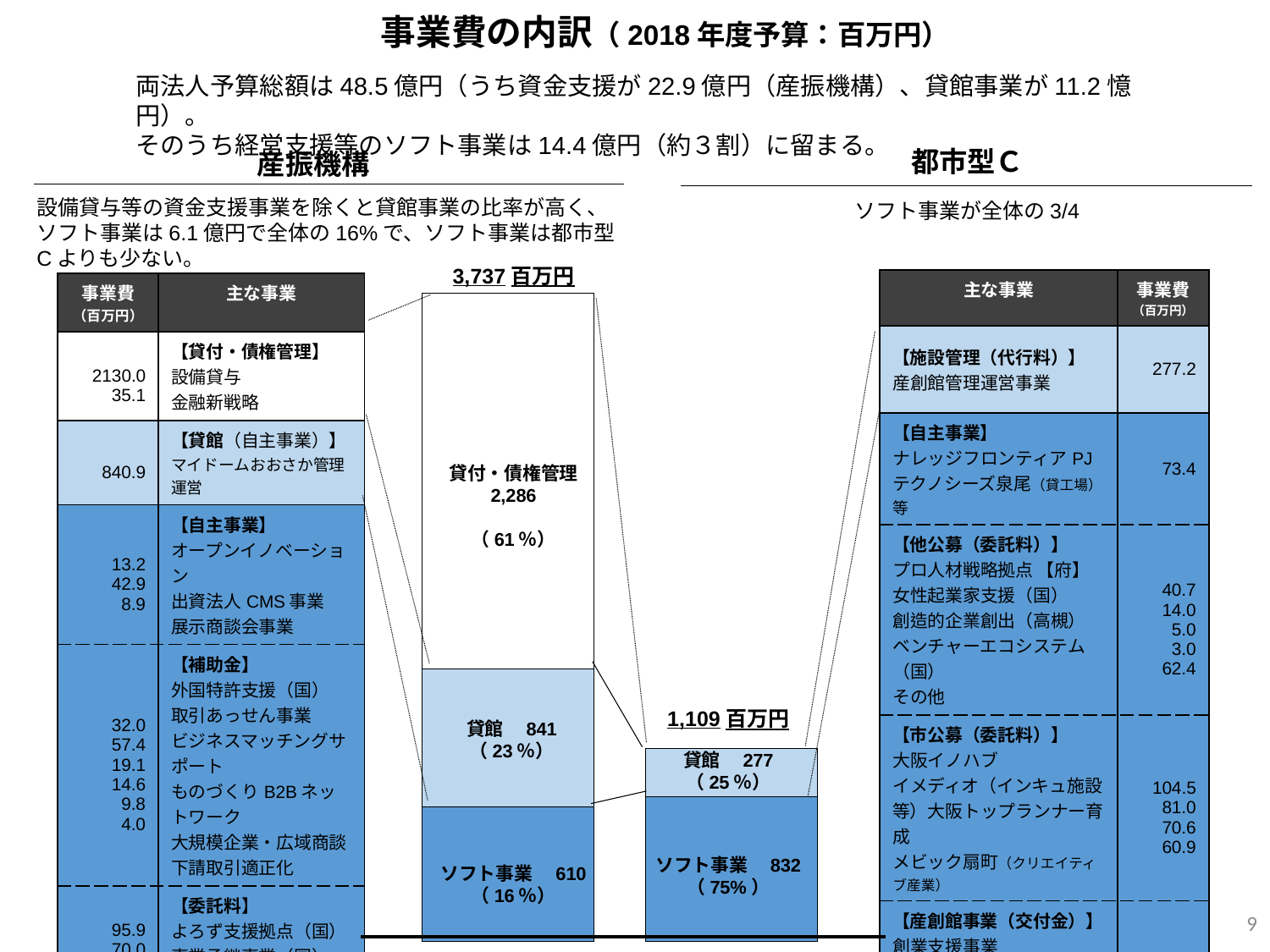

事業費の内訳（2018年度予算：百万円）
両法人予算総額は48.5億円（うち資金支援が22.9億円（産振機構）、貸館事業が11.2憶円）。
そのうち経営支援等のソフト事業は14.4億円（約３割）に留まる。
都市型Ｃ
産振機構
設備貸与等の資金支援事業を除くと貸館事業の比率が高く、ソフト事業は6.1億円で全体の16%で、ソフト事業は都市型Cよりも少ない。
ソフト事業が全体の3/4

### Chart

| Category | 創業 | 既存 | 貸館 | 貸与 |
|---|---|---|---|---|
| 産振機構 | None | 776000.0 | 795000.0 | 2165000.0 |
| 都市型C | None | 832000.0 | 277000.0 | None |
3,737百万円
| 主な事業 | 事業費 （百万円） |
| --- | --- |
| 【施設管理（代行料）】 産創館管理運営事業 | 277.2 |
| 【自主事業】 ナレッジフロンティアPJ テクノシーズ泉尾（貸工場）等 | 73.4 |
| 【他公募（委託料）】 プロ人材戦略拠点 【府】 女性起業家支援（国） 創造的企業創出（高槻） ベンチャーエコシステム（国） その他 | 40.7 14.0 5.0 3.0 62.4 |
| 【市公募（委託料）】 大阪イノハブ イメディオ（インキュ施設等）大阪トップランナー育成 メビック扇町（クリエイティブ産業） | 104.5 81.0 70.6 60.9 |
| 【産創館事業（交付金）】 創業支援事業 新事業創出・経営革新支援事業 コンサルティング事業　 プロモーション事業　等 | 317.2 |
| 事業費 （百万円） | 主な事業 |
| --- | --- |
| 2130.0 35.1 | 【貸付・債権管理】 設備貸与 金融新戦略 |
| 840.9 | 【貸館（自主事業）】 マイドームおおさか管理運営 |
| 13.2 42.9 8.9 | 【自主事業】 オープンイノベーション 出資法人CMS事業 展示商談会事業 |
| 32.0 57.4 19.1 14.6 9.8 4.0 | 【補助金】 外国特許支援（国） 取引あっせん事業 ビジネスマッチングサポート ものづくりB2Bネットワーク 大規模企業・広域商談 下請取引適正化 |
| 95.9 70.0 | 【委託料】 よろず支援拠点（国）事業承継事業（国） |
| 12.7 21.7 | 【負担金】 国際ビジネスサポートC 上海事務所管理運営 |
貸付・債権管理
2,286

（61％）
1,109百万円
貸館　841
（23％）
貸館　277
（25％）
ソフト事業　832
（75%）
ソフト事業　610
（16％）
9